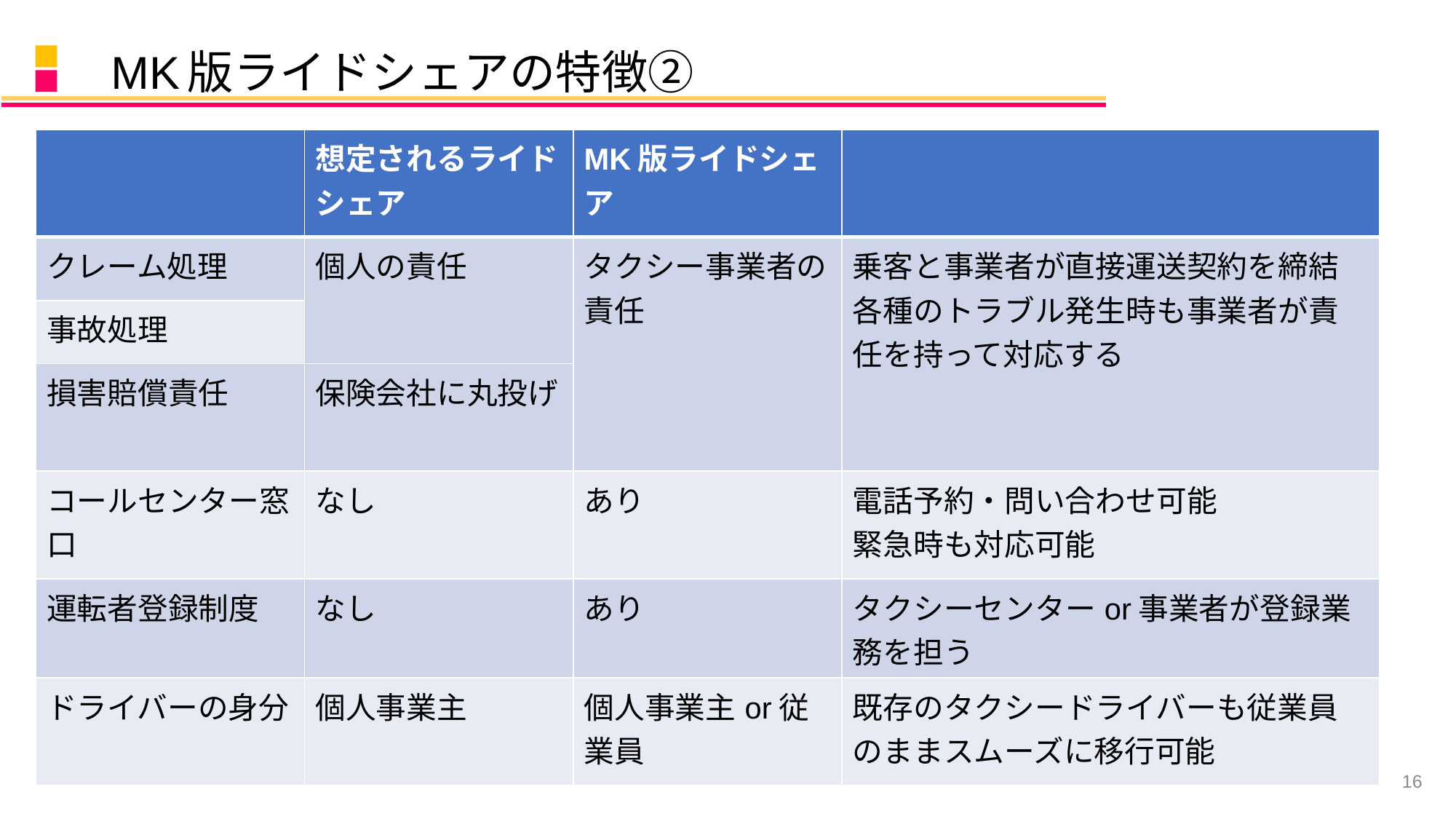

# MK版ライドシェアの特徴②

|  | 想定されるライドシェア | MK版ライドシェア |  |
| --- | --- | --- | --- |
| クレーム処理 | 個人の責任 | タクシー事業者の責任 | 乗客と事業者が直接運送契約を締結 各種のトラブル発生時も事業者が責任を持って対応する |
| 事故処理 | 個人の責任 | タクシー会社の責任 | 緊急時の対応窓口 |
| 損害賠償責任 | 保険会社に丸投げ |  | 保険だけでは不安 |
| コールセンター窓口 | なし | あり | 電話予約・問い合わせ可能 緊急時も対応可能 |
| 運転者登録制度 | なし | あり | タクシーセンターor事業者が登録業務を担う |
| ドライバーの身分 | 個人事業主 | 個人事業主or従業員 | 既存のタクシードライバーも従業員のままスムーズに移行可能 |
16